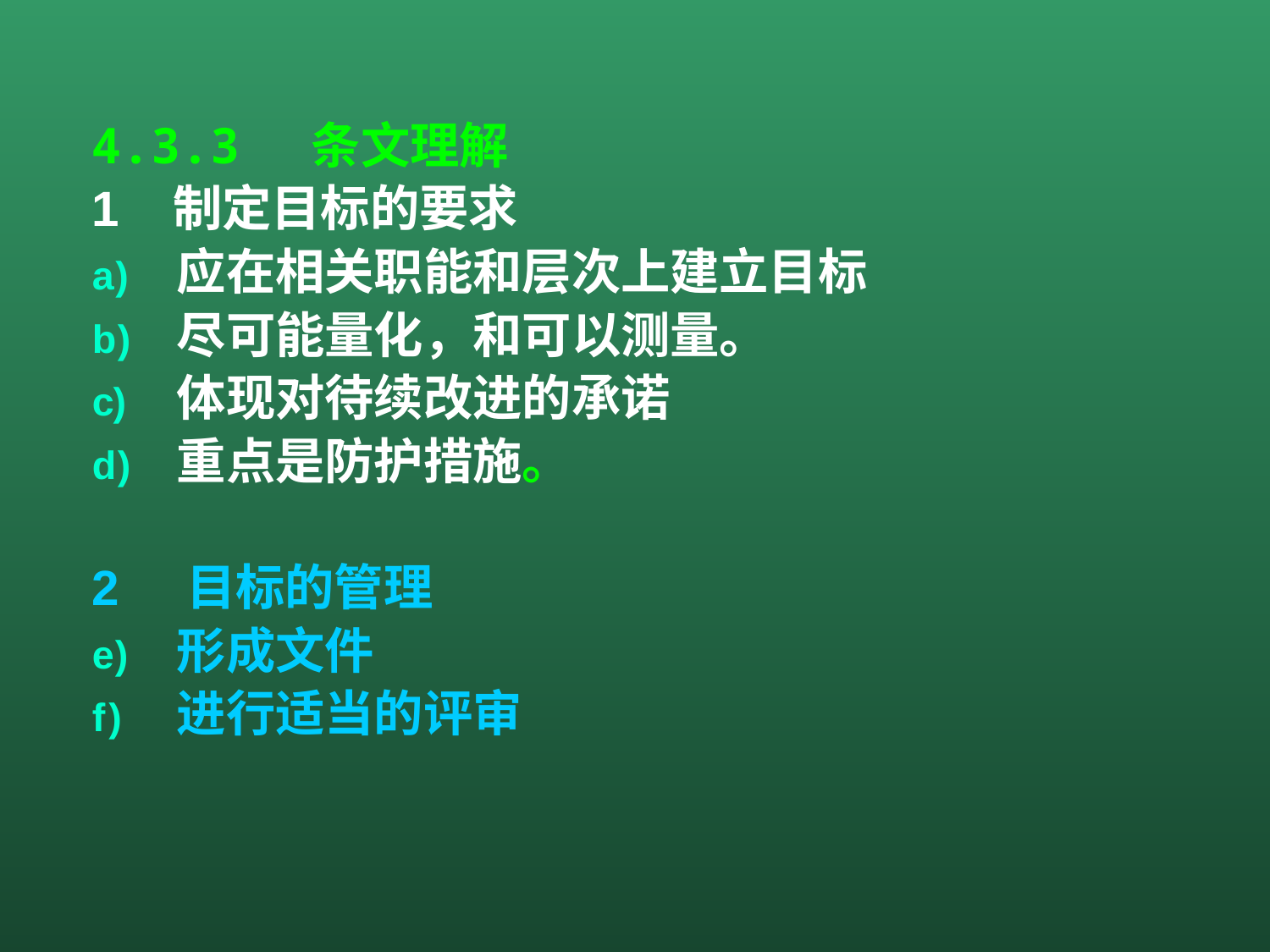

4.3.3  条文理解
1   制定目标的要求
应在相关职能和层次上建立目标
尽可能量化，和可以测量。
体现对待续改进的承诺
重点是防护措施。

2    目标的管理
形成文件
进行适当的评审